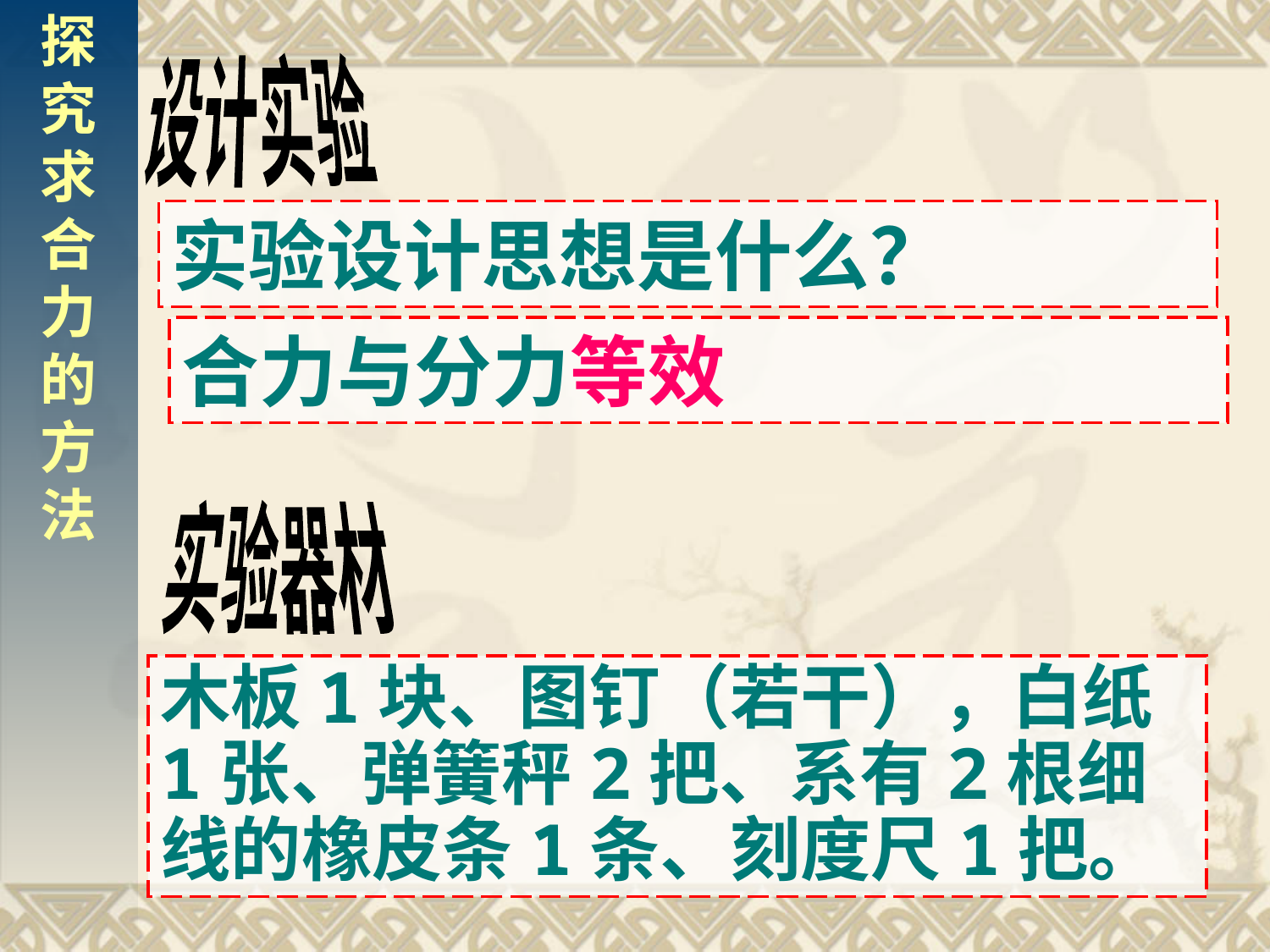

探究求合力的方法
设计实验
实验设计思想是什么？
合力与分力等效
实验器材
木板1块、图钉（若干），白纸1张、弹簧秤2把、系有2根细线的橡皮条1条、刻度尺1把。